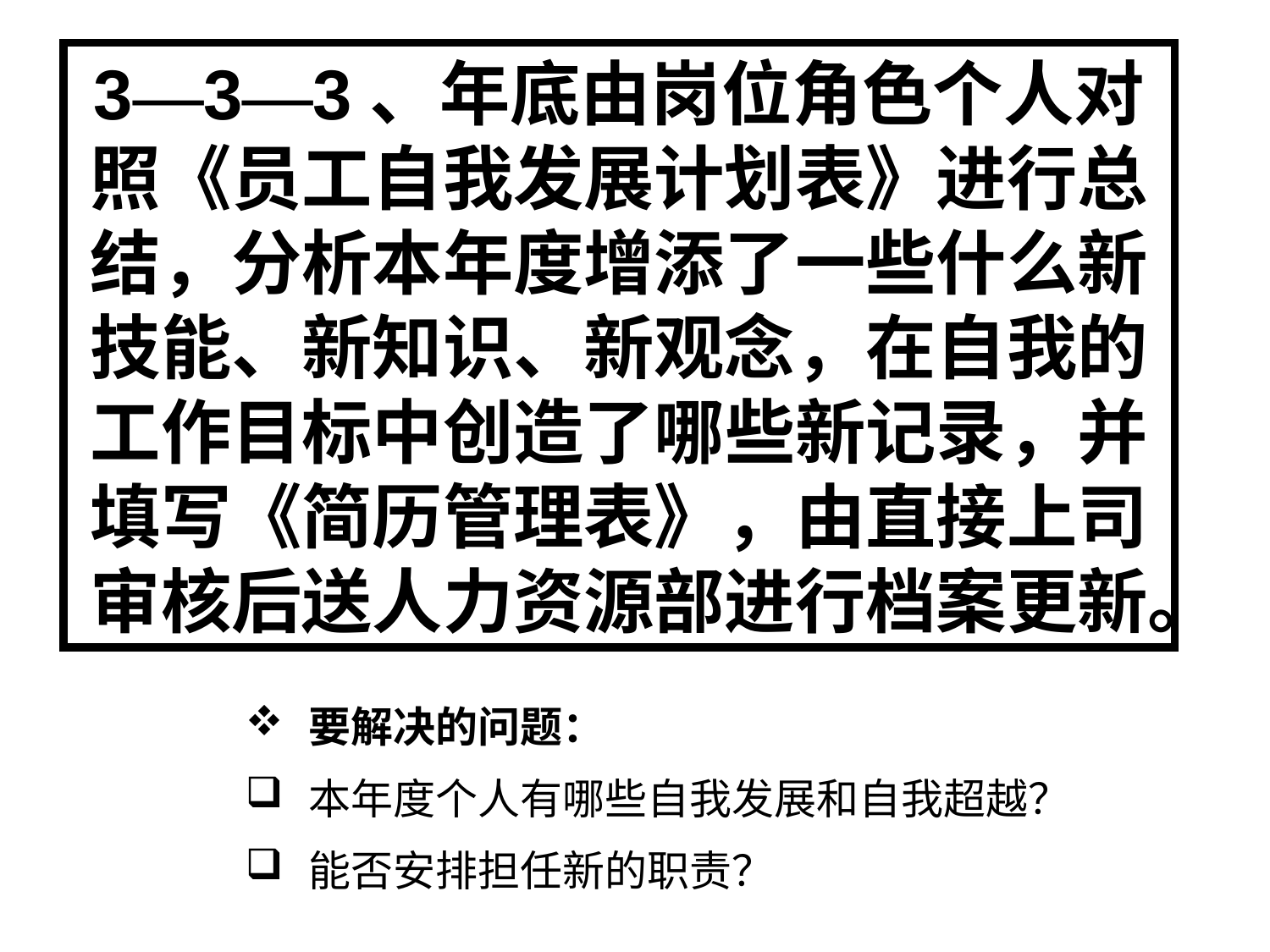

3—3—3、年底由岗位角色个人对照《员工自我发展计划表》进行总结，分析本年度增添了一些什么新技能、新知识、新观念，在自我的工作目标中创造了哪些新记录，并填写《简历管理表》，由直接上司审核后送人力资源部进行档案更新。
要解决的问题：
本年度个人有哪些自我发展和自我超越？
能否安排担任新的职责？